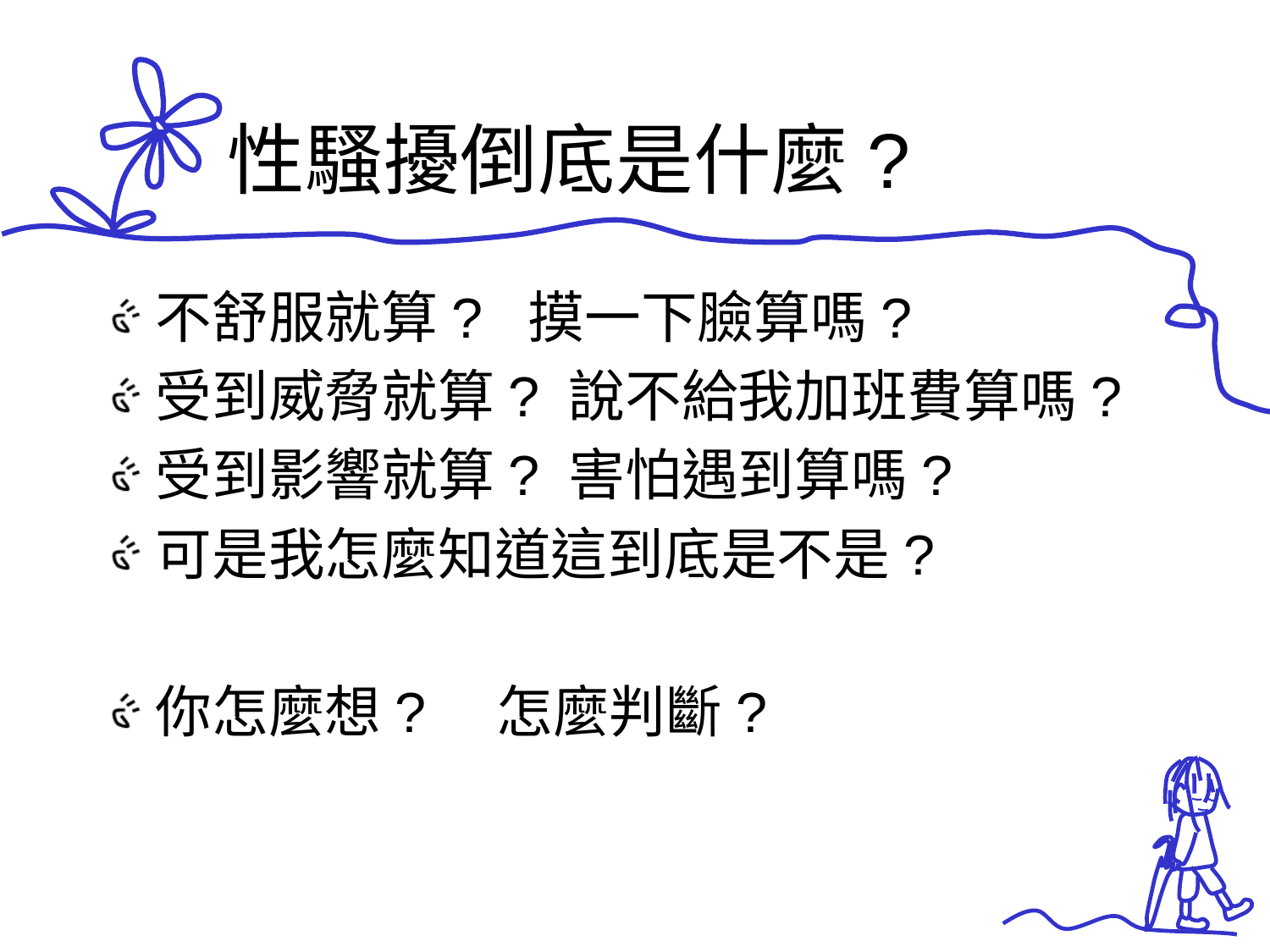

# 性騷擾倒底是什麼?
不舒服就算?  摸一下臉算嗎?
受到威脅就算? 說不給我加班費算嗎?
受到影響就算? 害怕遇到算嗎?
可是我怎麼知道這到底是不是?

你怎麼想?　怎麼判斷?